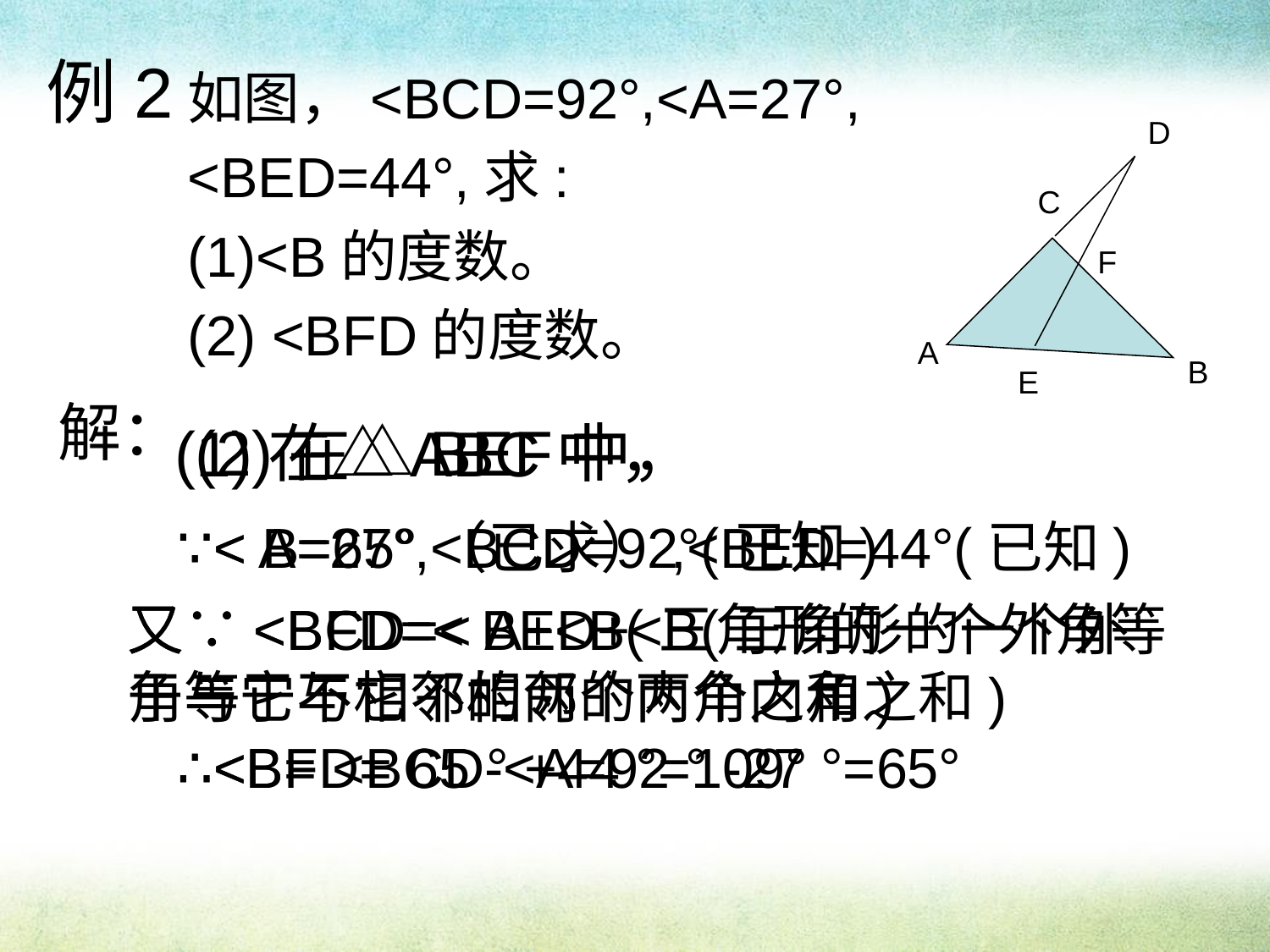

例2
如图，<BCD=92°,<A=27°,
<BED=44°,求:
(1)<B的度数。
(2) <BFD的度数。
D

C
F

A
B
E
解：
(2)在△BEF中，
(1)在△ABC中，
∵< A=27°,<BCD=92°(已知)
∵< B=65°（已求）,<BED=44°(已知)
又∵<BCD=< A+<B(三角形的一个外角等于与它不相邻的两个内角之和)
又∵<BFD=< BED+<B(三角形的一个外角等于与它不相邻的两个内角之和)
∴<B= <BCD-<A=92 ° -27 °=65°
∴<BFD= 65 ° +44 °=109°